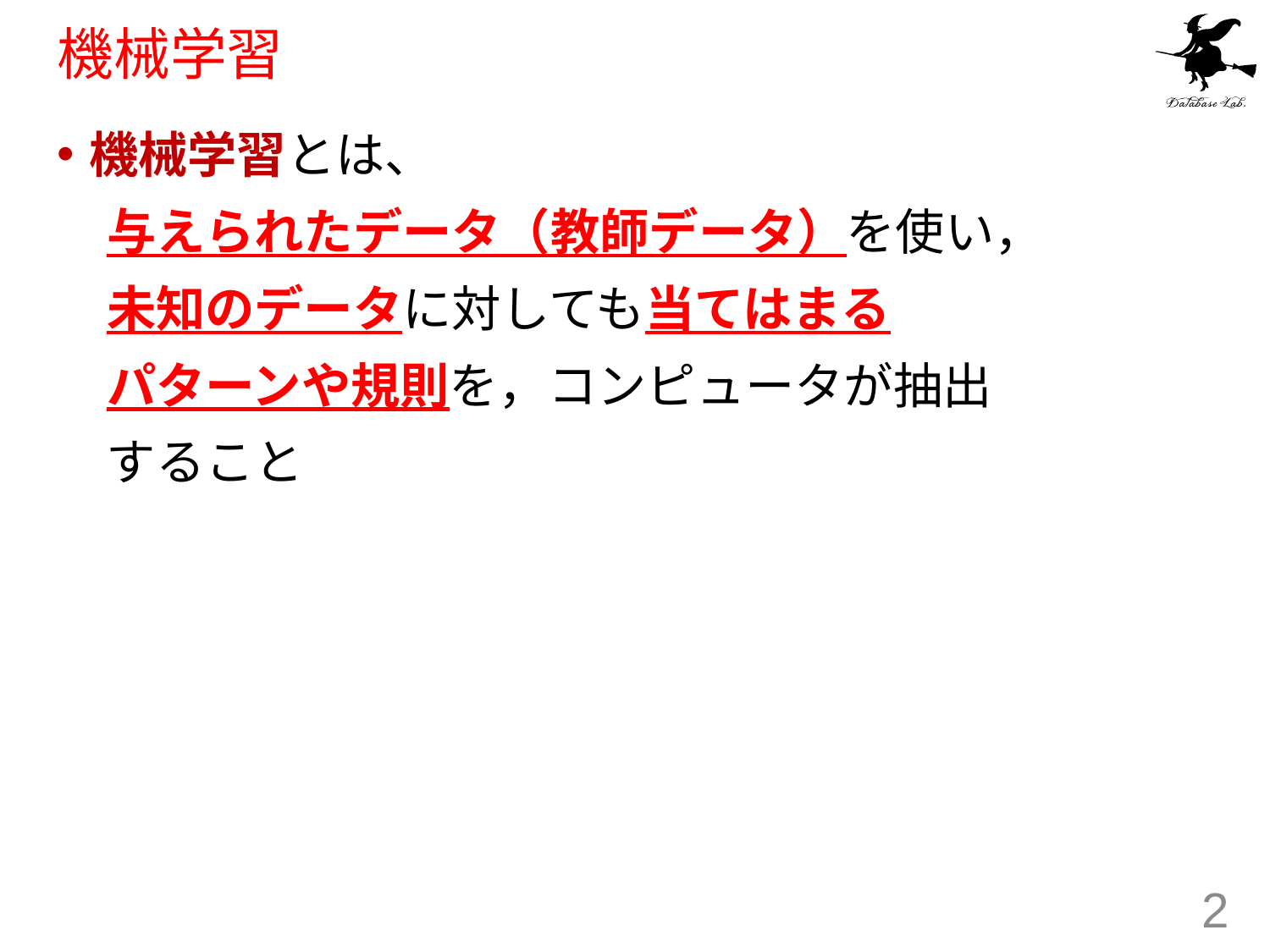

# 機械学習
機械学習とは、
　与えられたデータ（教師データ）を使い，
　未知のデータに対しても当てはまる
　パターンや規則を，コンピュータが抽出
　すること

2